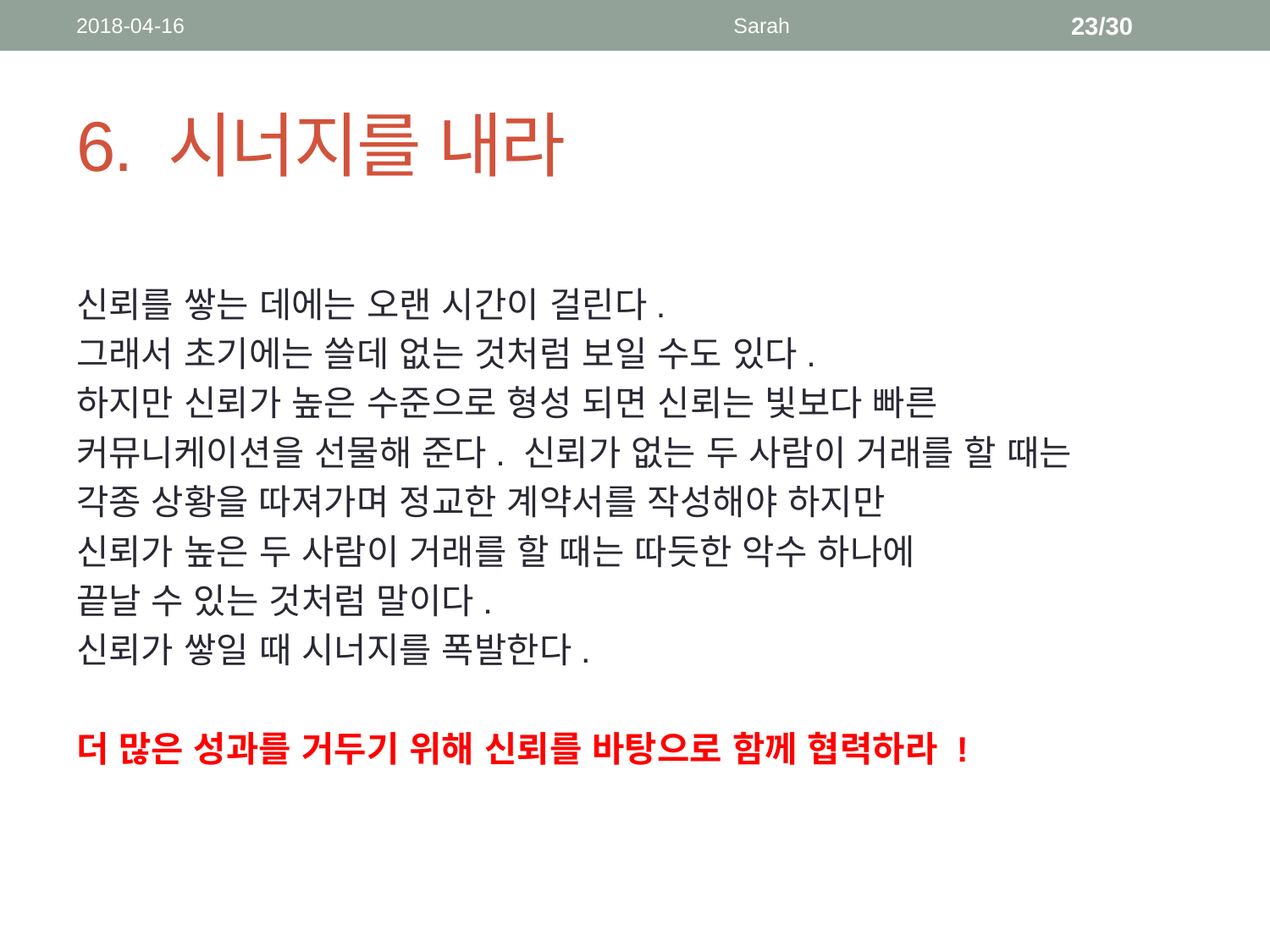

2018-04-16
Sarah
23/30
# 6. 시너지를 내라

신뢰를 쌓는 데에는 오랜 시간이 걸린다.
그래서 초기에는 쓸데 없는 것처럼 보일 수도 있다.
하지만 신뢰가 높은 수준으로 형성 되면 신뢰는 빛보다 빠른
커뮤니케이션을 선물해 준다. 신뢰가 없는 두 사람이 거래를 할 때는
각종 상황을 따져가며 정교한 계약서를 작성해야 하지만
신뢰가 높은 두 사람이 거래를 할 때는 따듯한 악수 하나에
끝날 수 있는 것처럼 말이다.
신뢰가 쌓일 때 시너지를 폭발한다.

더 많은 성과를 거두기 위해 신뢰를 바탕으로 함께 협력하라 !